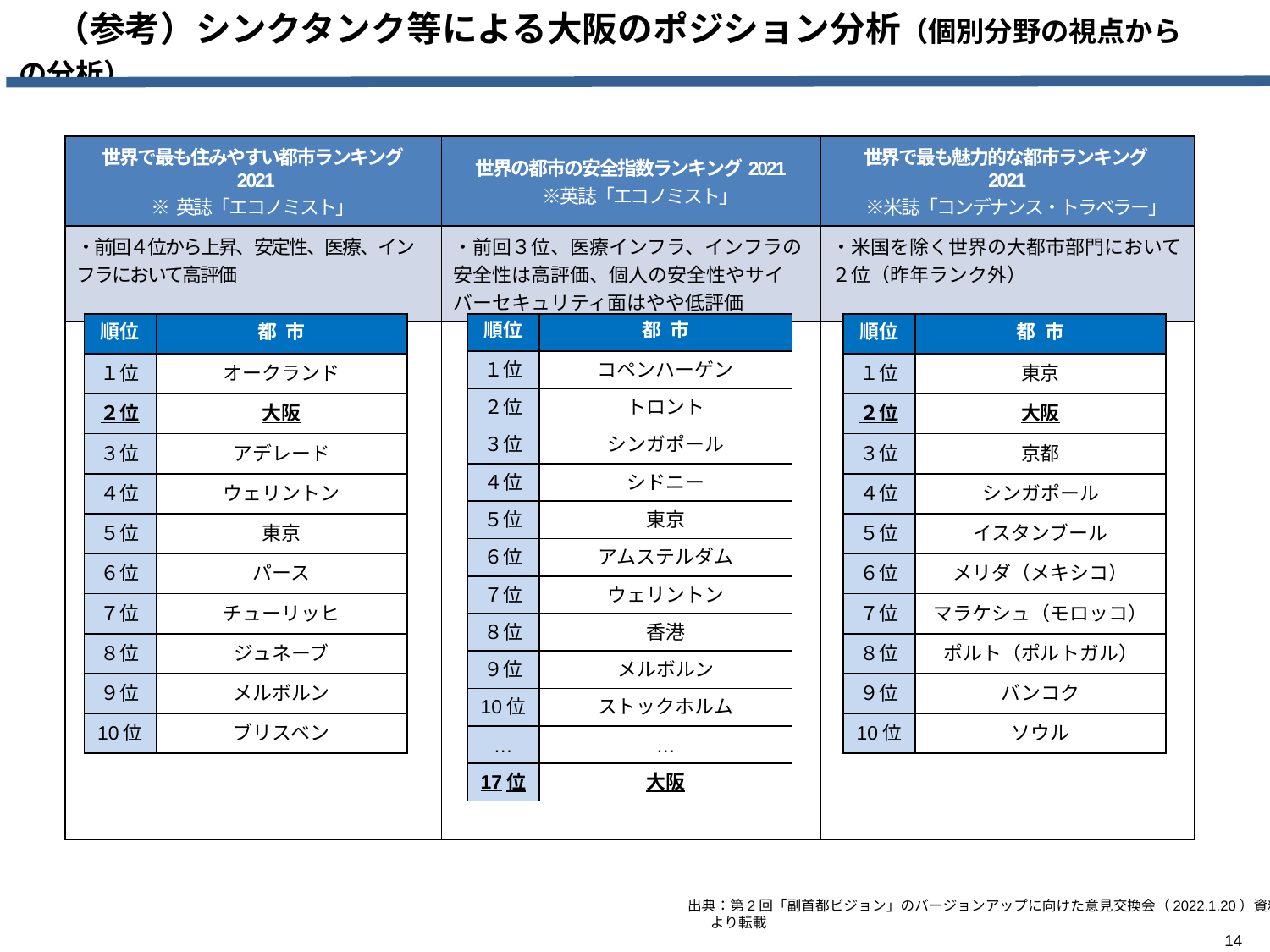

（参考）シンクタンク等による大阪のポジション分析（個別分野の視点からの分析）
| 世界で最も住みやすい都市ランキング 2021 ※英誌「エコノミスト」 | 世界の都市の安全指数ランキング2021 　※英誌「エコノミスト」 | 世界で最も魅力的な都市ランキング 2021 　※米誌「コンデナンス・トラベラー」 |
| --- | --- | --- |
| ・前回４位から上昇、安定性、医療、インフラにおいて高評価 | ・前回３位、医療インフラ、インフラの安全性は高評価、個人の安全性やサイバーセキュリティ面はやや低評価 | ・米国を除く世界の大都市部門において２位（昨年ランク外） |
|  |  |  |
| 順位 | 都 市 |
| --- | --- |
| １位 | オークランド |
| ２位 | 大阪 |
| ３位 | アデレード |
| ４位 | ウェリントン |
| ５位 | 東京 |
| ６位 | パース |
| ７位 | チューリッヒ |
| ８位 | ジュネーブ |
| ９位 | メルボルン |
| 10位 | ブリスベン |
| 順位 | 都 市 |
| --- | --- |
| １位 | コペンハーゲン |
| ２位 | トロント |
| ３位 | シンガポール |
| ４位 | シドニー |
| ５位 | 東京 |
| ６位 | アムステルダム |
| ７位 | ウェリントン |
| ８位 | 香港 |
| ９位 | メルボルン |
| 10位 | ストックホルム |
| … | … |
| 17位 | 大阪 |
| 順位 | 都 市 |
| --- | --- |
| １位 | 東京 |
| ２位 | 大阪 |
| ３位 | 京都 |
| ４位 | シンガポール |
| ５位 | イスタンブール |
| ６位 | メリダ（メキシコ） |
| ７位 | マラケシュ（モロッコ） |
| ８位 | ポルト（ポルトガル） |
| ９位 | バンコク |
| 10位 | ソウル |
出典：第2回「副首都ビジョン」のバージョンアップに向けた意見交換会（2022.1.20）資料より転載
14